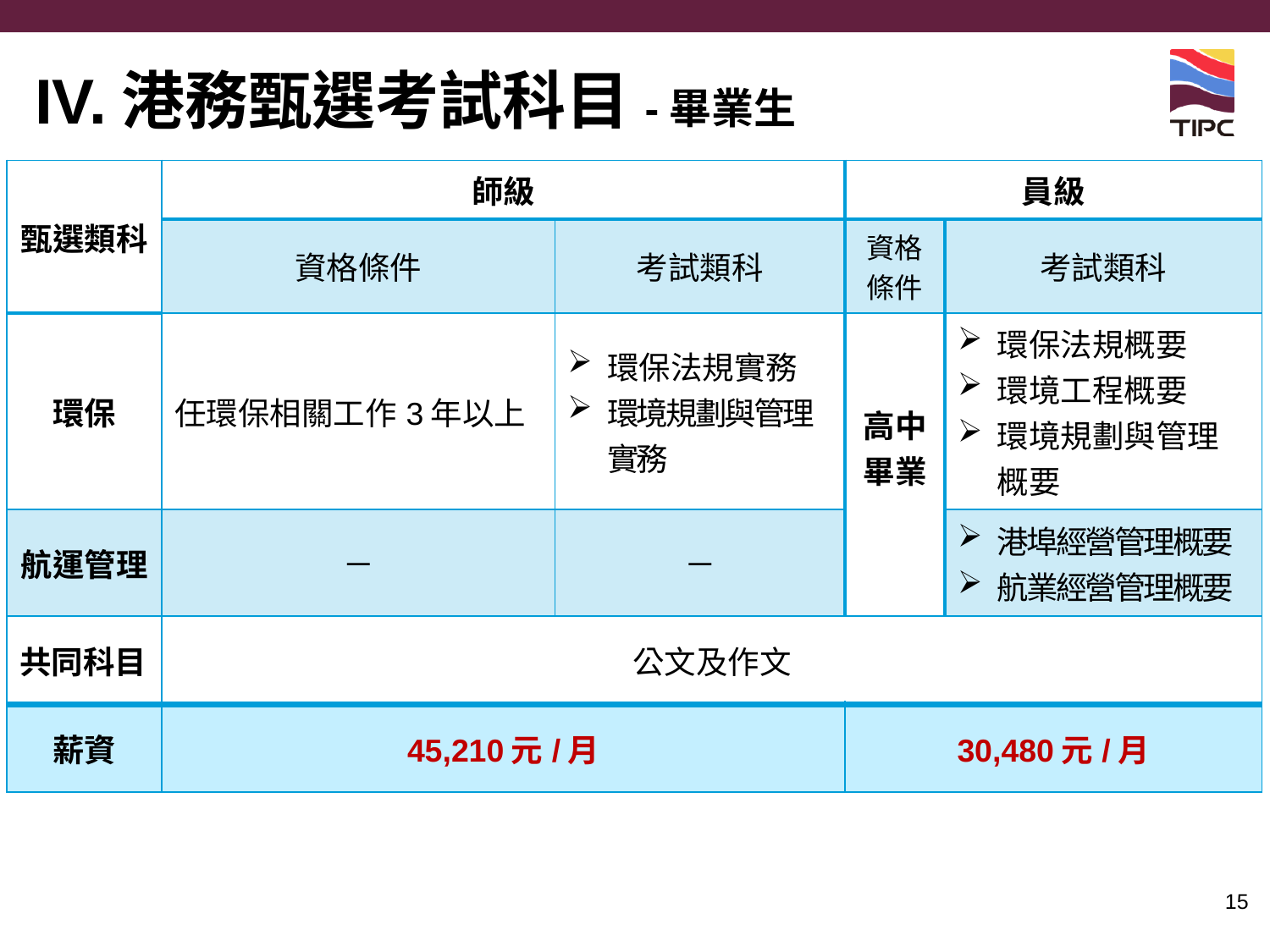

# IV.港務甄選考試科目-畢業生
| 甄選類科 | 師級 |  | 員級 |  |
| --- | --- | --- | --- | --- |
|  | 資格條件 | 考試類科 | 資格條件 | 考試類科 |
| 環保 | 任環保相關工作3年以上 | 環保法規實務 環境規劃與管理實務 | 高中畢業 | 環保法規概要 環境工程概要 環境規劃與管理概要 |
| 航運管理 | ─ | ─ |  | 港埠經營管理概要 航業經營管理概要 |
| 共同科目 | 公文及作文 |  |  |  |
| 薪資 | 45,210元/月 |  | 30,480元/月 |  |
15